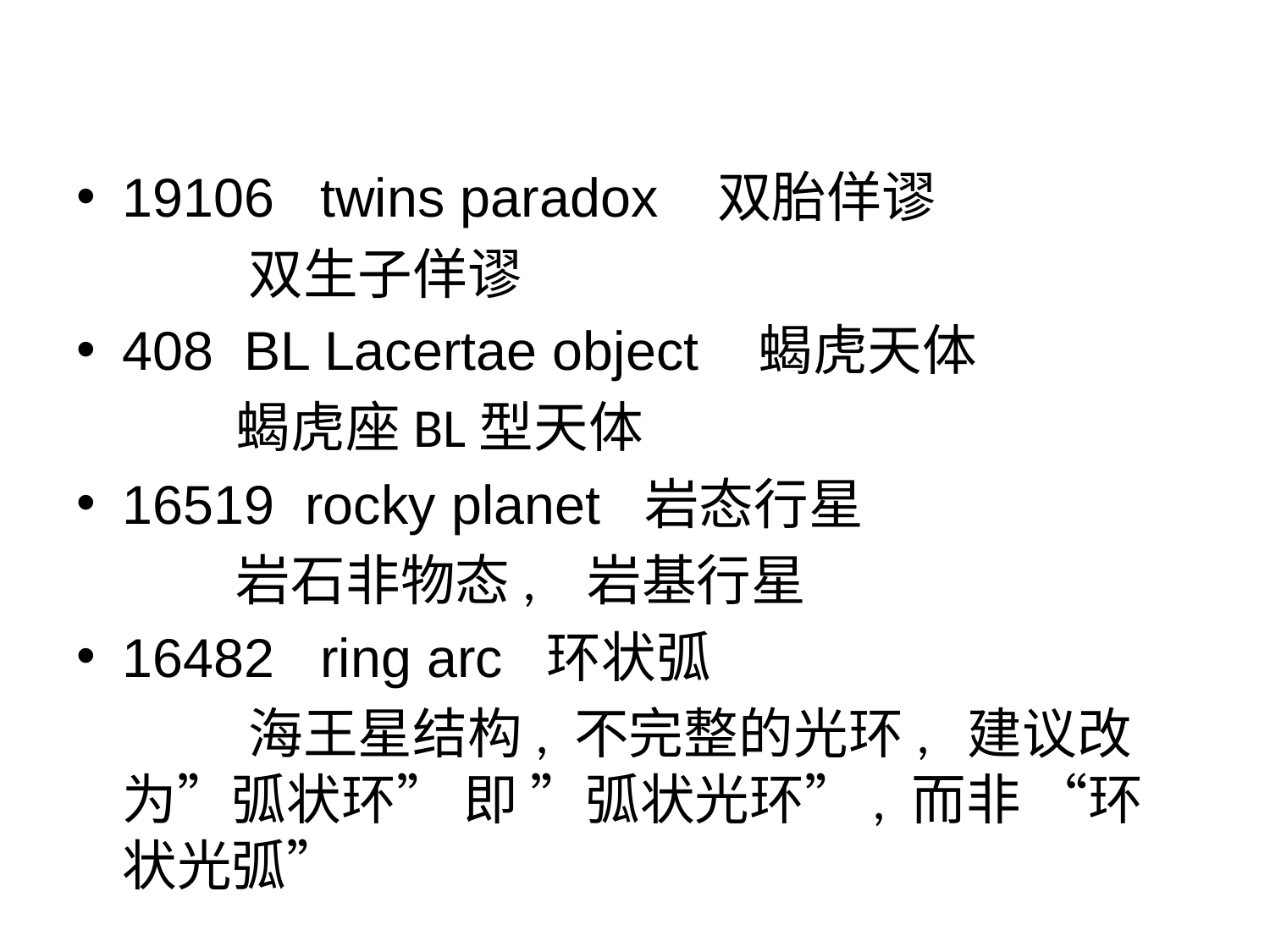

19106   twins paradox   双胎佯谬
             双生子佯谬
408  BL Lacertae object   蝎虎天体
            蝎虎座BL型天体
16519  rocky planet  岩态行星
            岩石非物态,   岩基行星
16482   ring arc  环状弧
             海王星结构, 不完整的光环,  建议改为”弧状环” 即 ”弧状光环”, 而非 “环状光弧”